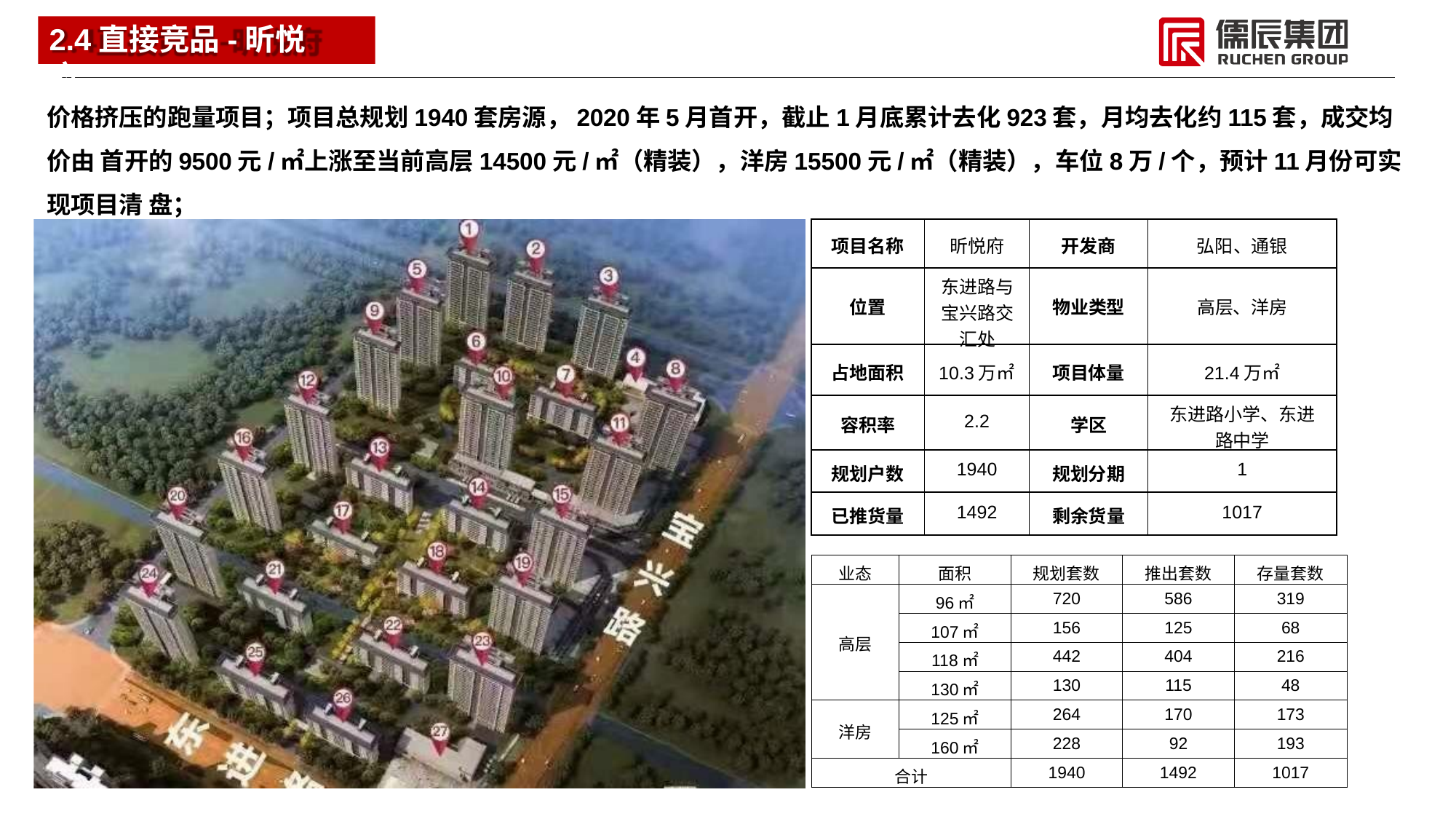

# 2.4直接竞品-昕悦府

价格挤压的跑量项目；项目总规划1940套房源，2020年5月首开，截止1月底累计去化923套，月均去化约115套，成交均价由 首开的9500元/㎡上涨至当前高层14500元/㎡（精装），洋房15500元/㎡（精装），车位8万/个，预计11月份可实现项目清 盘；
| 项目名称 | 昕悦府 | 开发商 | 弘阳、通银 |
| --- | --- | --- | --- |
| 位置 | 东进路与 宝兴路交 汇处 | 物业类型 | 高层、洋房 |
| 占地面积 | 10.3万㎡ | 项目体量 | 21.4万㎡ |
| 容积率 | 2.2 | 学区 | 东进路小学、东进 路中学 |
| 规划户数 | 1940 | 规划分期 | 1 |
| 已推货量 | 1492 | 剩余货量 | 1017 |

| 业态 | 面积 | 规划套数 | 推出套数 | 存量套数 |
| --- | --- | --- | --- | --- |
| 高层 | 96㎡ | 720 | 586 | 319 |
|  | 107㎡ | 156 | 125 | 68 |
|  | 118㎡ | 442 | 404 | 216 |
|  | 130㎡ | 130 | 115 | 48 |
| 洋房 | 125㎡ | 264 | 170 | 173 |
|  | 160㎡ | 228 | 92 | 193 |
| 合计 |  | 1940 | 1492 | 1017 |